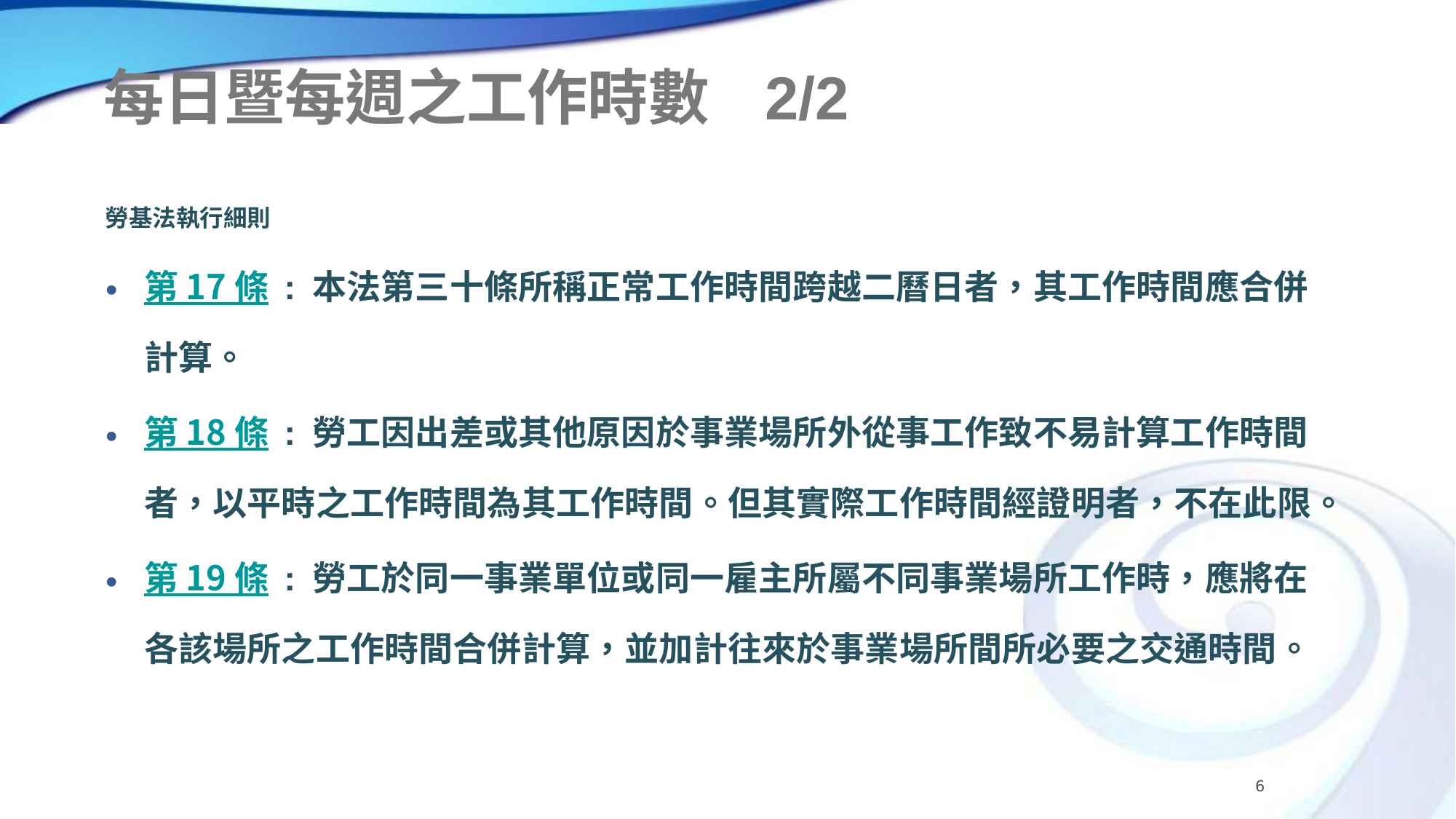

# 每日暨每週之工作時數   2/2
勞基法執行細則
第 17 條 : 本法第三十條所稱正常工作時間跨越二曆日者，其工作時間應合併計算。
第 18 條 : 勞工因出差或其他原因於事業場所外從事工作致不易計算工作時間者，以平時之工作時間為其工作時間。但其實際工作時間經證明者，不在此限。
第 19 條 : 勞工於同一事業單位或同一雇主所屬不同事業場所工作時，應將在各該場所之工作時間合併計算，並加計往來於事業場所間所必要之交通時間。
6